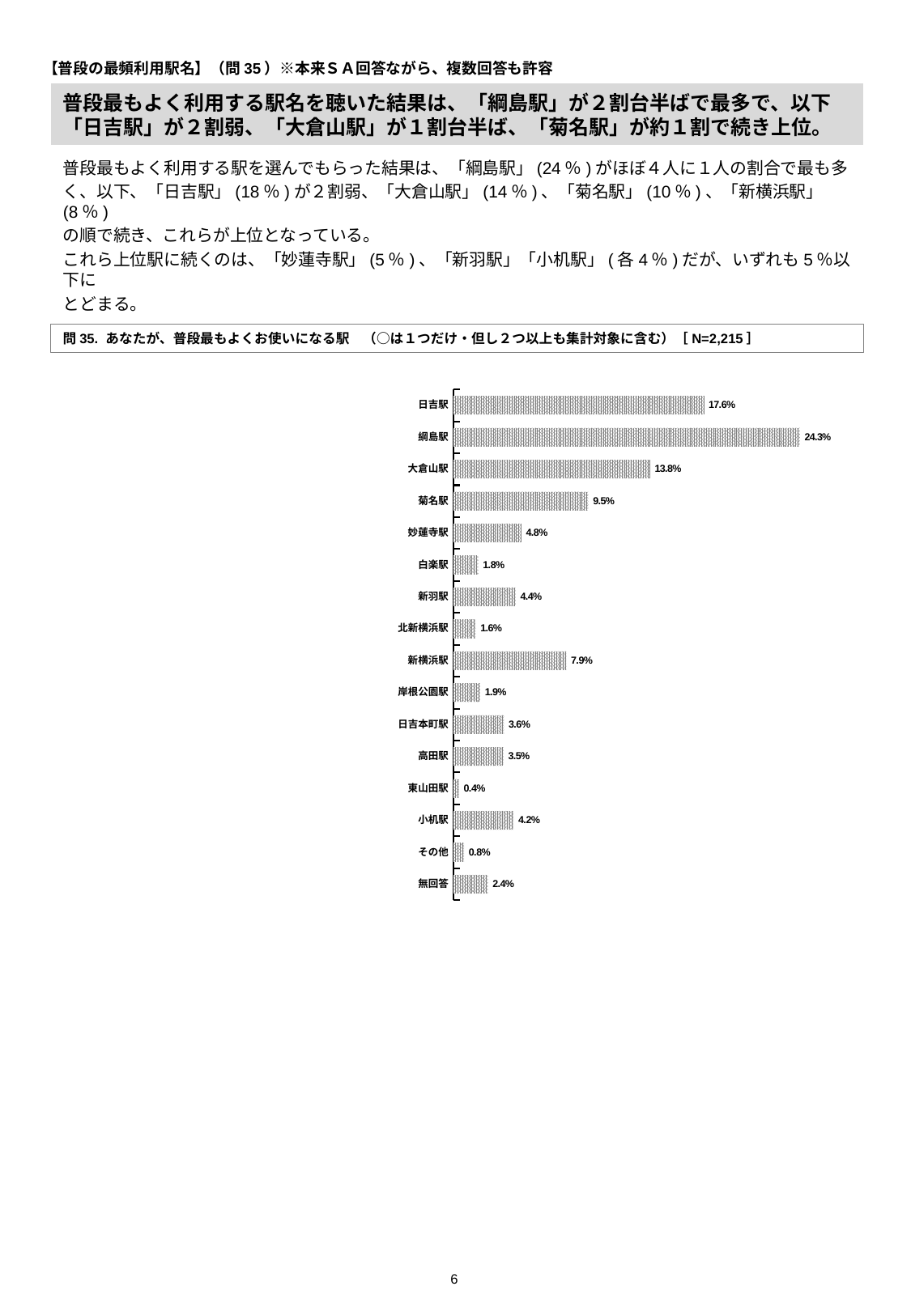

【普段の最頻利用駅名】（問35）※本来ＳＡ回答ながら、複数回答も許容
# 普段最もよく利用する駅名を聴いた結果は、「綱島駅」が２割台半ばで最多で、以下「日吉駅」が２割弱、「大倉山駅」が１割台半ば、「菊名駅」が約１割で続き上位。
普段最もよく利用する駅を選んでもらった結果は、「綱島駅」(24％)がほぼ４人に１人の割合で最も多
く、以下、「日吉駅」(18％)が２割弱、「大倉山駅」(14％)、「菊名駅」(10％)、「新横浜駅」(8％)
の順で続き、これらが上位となっている。
これら上位駅に続くのは、「妙蓮寺駅」(5％)、「新羽駅」「小机駅」(各4％)だが、いずれも5％以下に
とどまる。

問35. あなたが、普段最もよくお使いになる駅　（○は１つだけ・但し２つ以上も集計対象に含む）［N=2,215］

### Chart

| Category |  |
|---|---|
| 日吉駅 | 0.17607223476298 |
| 綱島駅 | 0.24334085778781 |
| 大倉山駅 | 0.138148984198646 |
| 菊名駅 | 0.0948081264108352 |
| 妙蓮寺駅 | 0.0478555304740406 |
| 白楽駅 | 0.017607223476298 |
| 新羽駅 | 0.0437923250564335 |
| 北新横浜駅 | 0.0158013544018059 |
| 新横浜駅 | 0.0794582392776524 |
| 岸根公園駅 | 0.018961625282167 |
| 日吉本町駅 | 0.035665914221219 |
| 高田駅 | 0.0352144469525959 |
| 東山田駅 | 0.00406320541760722 |
| 小机駅 | 0.0424379232505644 |
| その他 | 0.00767494356659142 |
| 無回答 | 0.0243792325056433 |
6